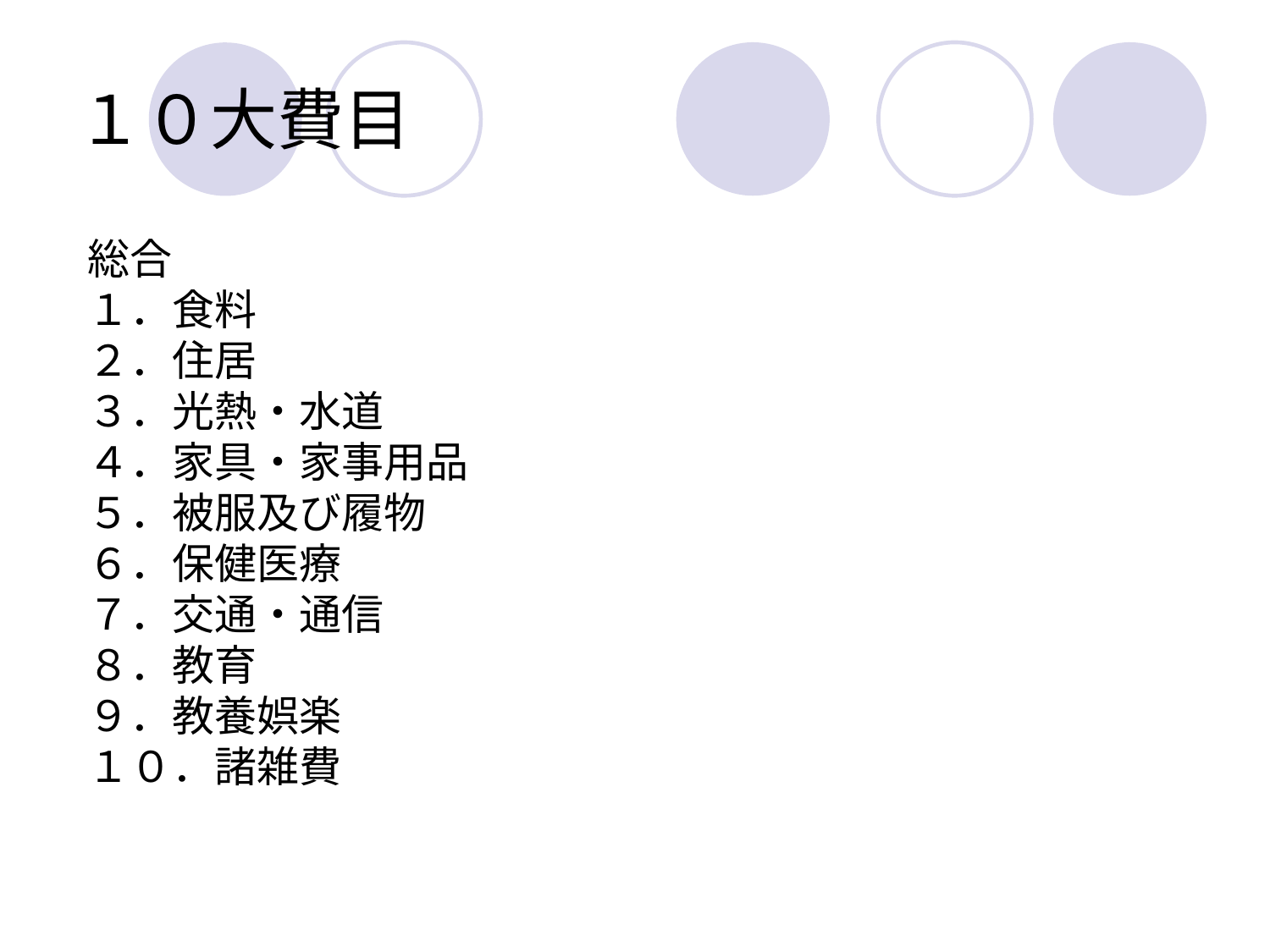

# １０大費目
総合
１．食料
２．住居
３．光熱・水道
４．家具・家事用品
５．被服及び履物
６．保健医療
７．交通・通信
８．教育
９．教養娯楽
１０．諸雑費